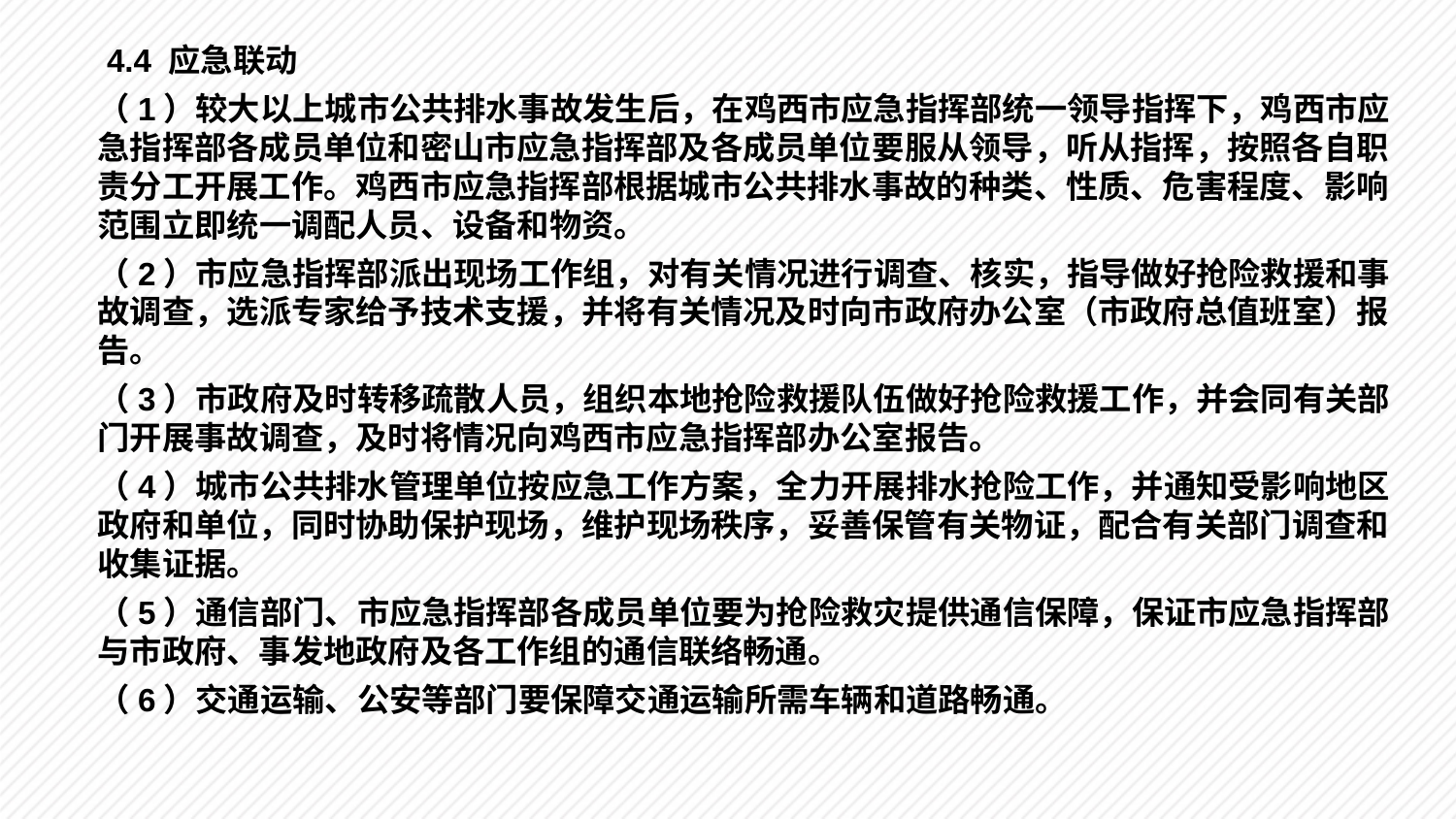

4.4 应急联动
（1）较大以上城市公共排水事故发生后，在鸡西市应急指挥部统一领导指挥下，鸡西市应急指挥部各成员单位和密山市应急指挥部及各成员单位要服从领导，听从指挥，按照各自职责分工开展工作。鸡西市应急指挥部根据城市公共排水事故的种类、性质、危害程度、影响范围立即统一调配人员、设备和物资。
（2）市应急指挥部派出现场工作组，对有关情况进行调查、核实，指导做好抢险救援和事故调查，选派专家给予技术支援，并将有关情况及时向市政府办公室（市政府总值班室）报告。
（3）市政府及时转移疏散人员，组织本地抢险救援队伍做好抢险救援工作，并会同有关部门开展事故调查，及时将情况向鸡西市应急指挥部办公室报告。
（4）城市公共排水管理单位按应急工作方案，全力开展排水抢险工作，并通知受影响地区政府和单位，同时协助保护现场，维护现场秩序，妥善保管有关物证，配合有关部门调查和收集证据。
（5）通信部门、市应急指挥部各成员单位要为抢险救灾提供通信保障，保证市应急指挥部与市政府、事发地政府及各工作组的通信联络畅通。
（6）交通运输、公安等部门要保障交通运输所需车辆和道路畅通。